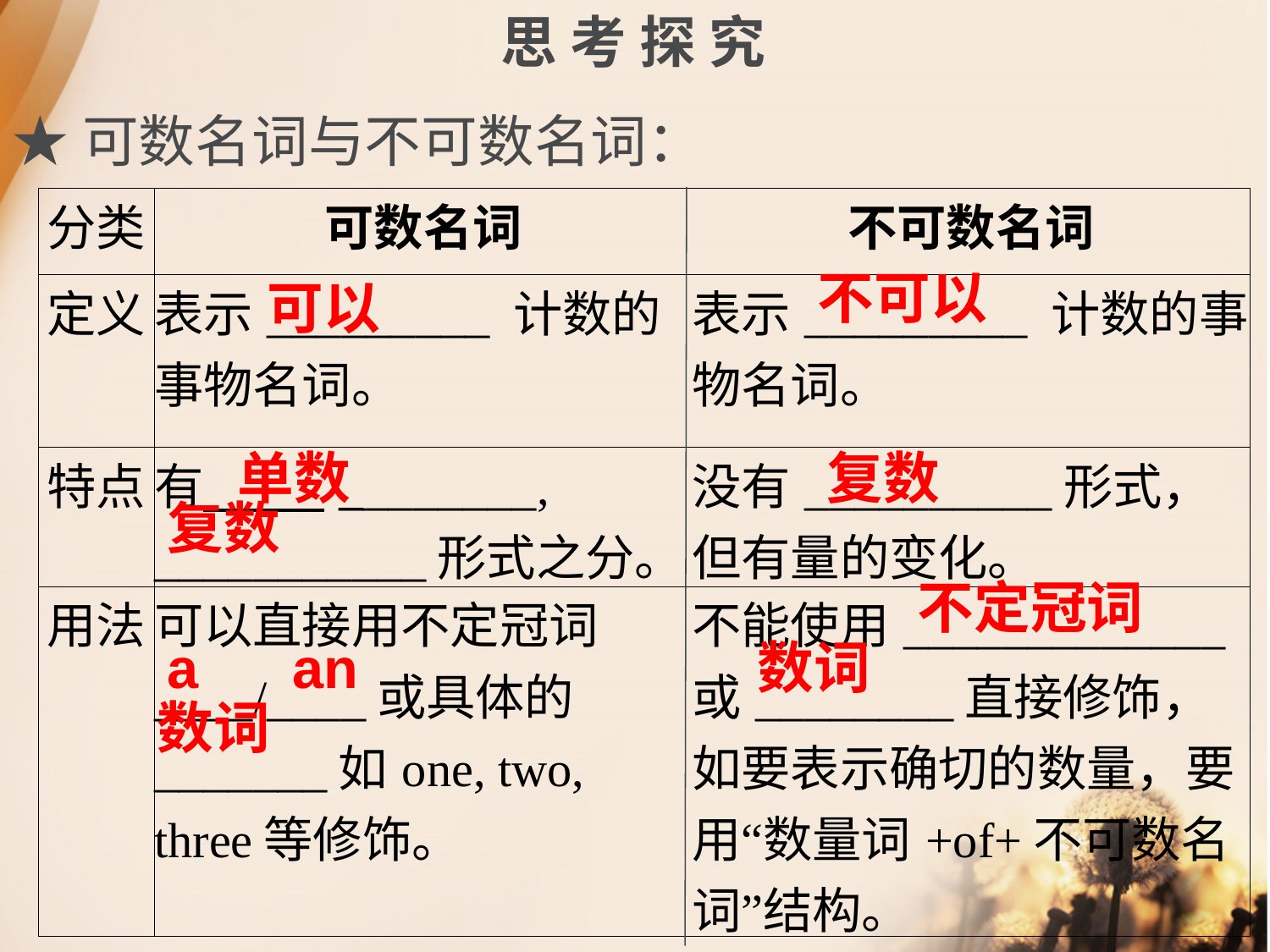

思 考 探 究
★可数名词与不可数名词：
| 分类 | 可数名词 | 不可数名词 |
| --- | --- | --- |
| 定义 | 表示\_\_\_\_\_\_\_\_\_ 计数的事物名词。 | 表示\_\_\_\_\_\_\_\_\_ 计数的事物名词。 |
| 特点 | 有 \_\_\_\_\_\_\_\_, \_\_\_\_\_\_\_\_\_\_\_形式之分。 | 没有\_\_\_\_\_\_\_\_\_\_形式，但有量的变化。 |
| 用法 | 可以直接用不定冠词\_\_\_\_/\_\_\_\_或具体的\_\_\_\_\_\_\_如one, two, three等修饰。 | 不能使用\_\_\_\_\_\_\_\_\_\_\_\_\_或\_\_\_\_\_\_\_\_直接修饰，如要表示确切的数量，要用“数量词+of+不可数名词”结构。 |
不可以
可以
单数
复数
复数
不定冠词
a      an
数词
数词